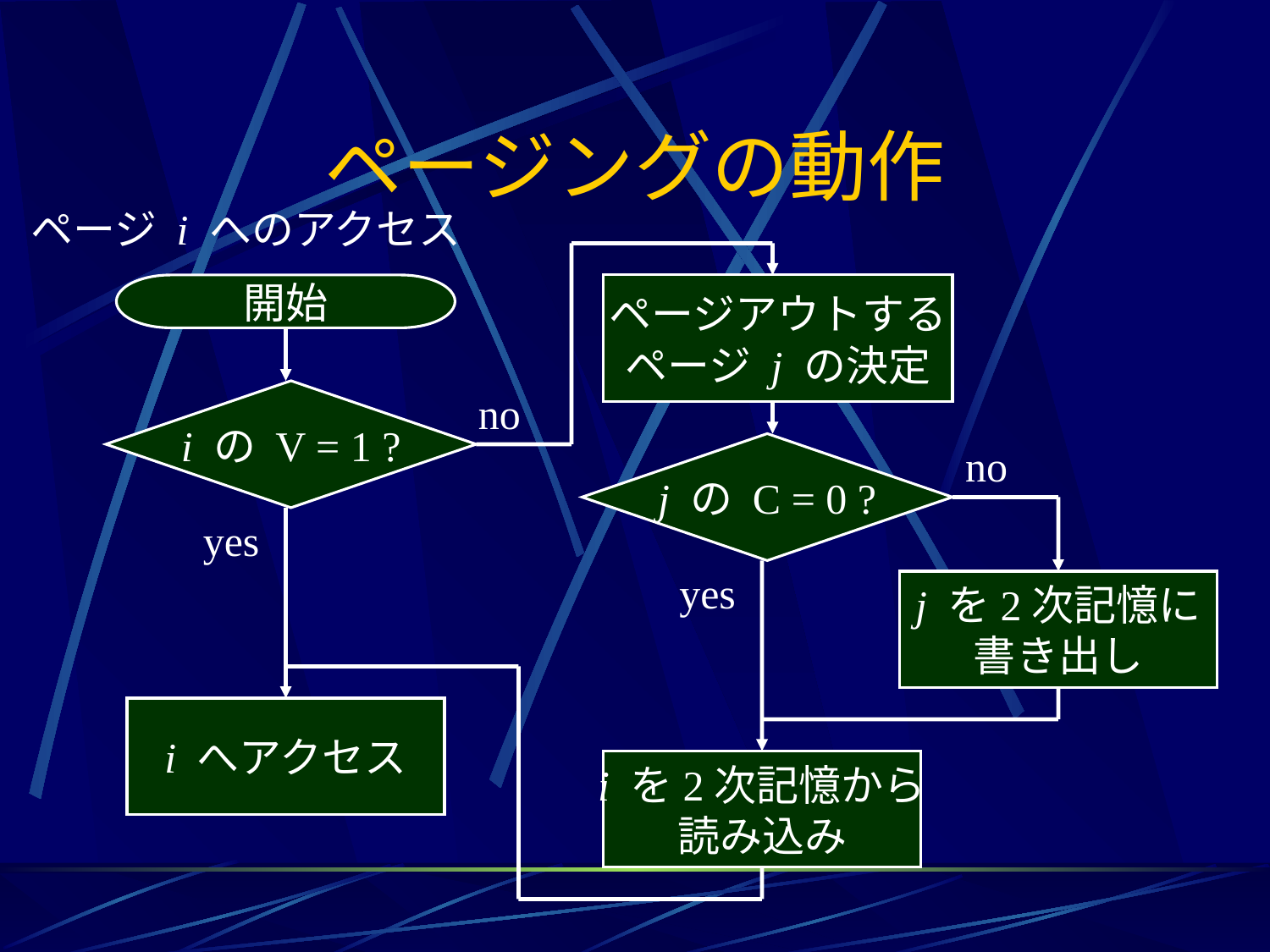

# ページングの動作
ページ i へのアクセス

開始
ページアウトする
ページ j の決定

i の V = 1 ?
no

j の C = 0 ?
no

yes

yes

j を2次記憶に
書き出し

i へアクセス

i を2次記憶から
読み込み